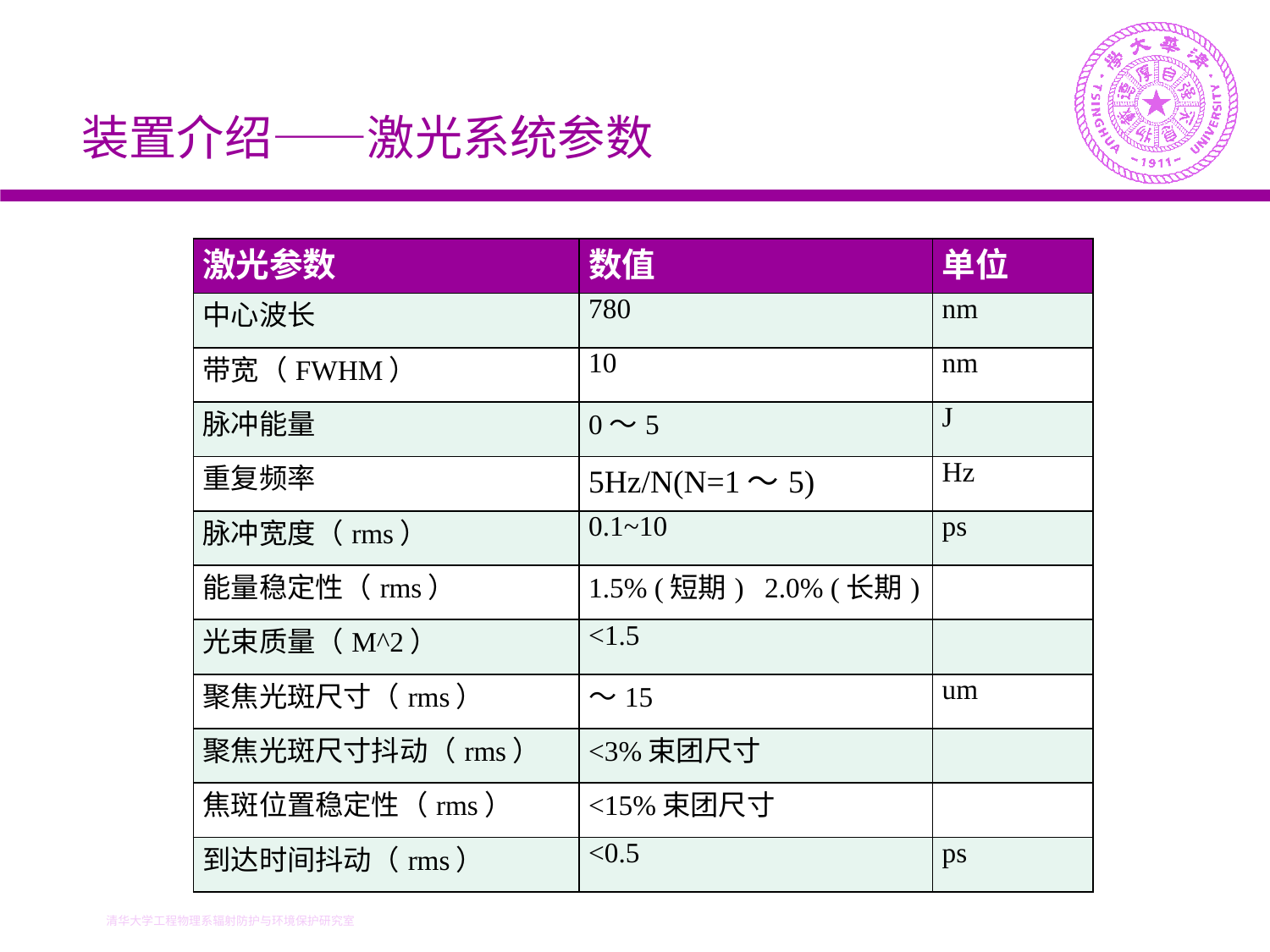

# 装置介绍——激光系统参数
| 激光参数 | 数值 | 单位 |
| --- | --- | --- |
| 中心波长 | 780 | nm |
| 带宽（FWHM） | 10 | nm |
| 脉冲能量 | 0～5 | J |
| 重复频率 | 5Hz/N(N=1～5) | Hz |
| 脉冲宽度（rms） | 0.1~10 | ps |
| 能量稳定性（rms） | 1.5% (短期) 2.0% (长期) |  |
| 光束质量（M^2） | <1.5 |  |
| 聚焦光斑尺寸（rms） | ～15 | um |
| 聚焦光斑尺寸抖动（rms） | <3%束团尺寸 |  |
| 焦斑位置稳定性（rms） | <15%束团尺寸 |  |
| 到达时间抖动（rms） | <0.5 | ps |
5